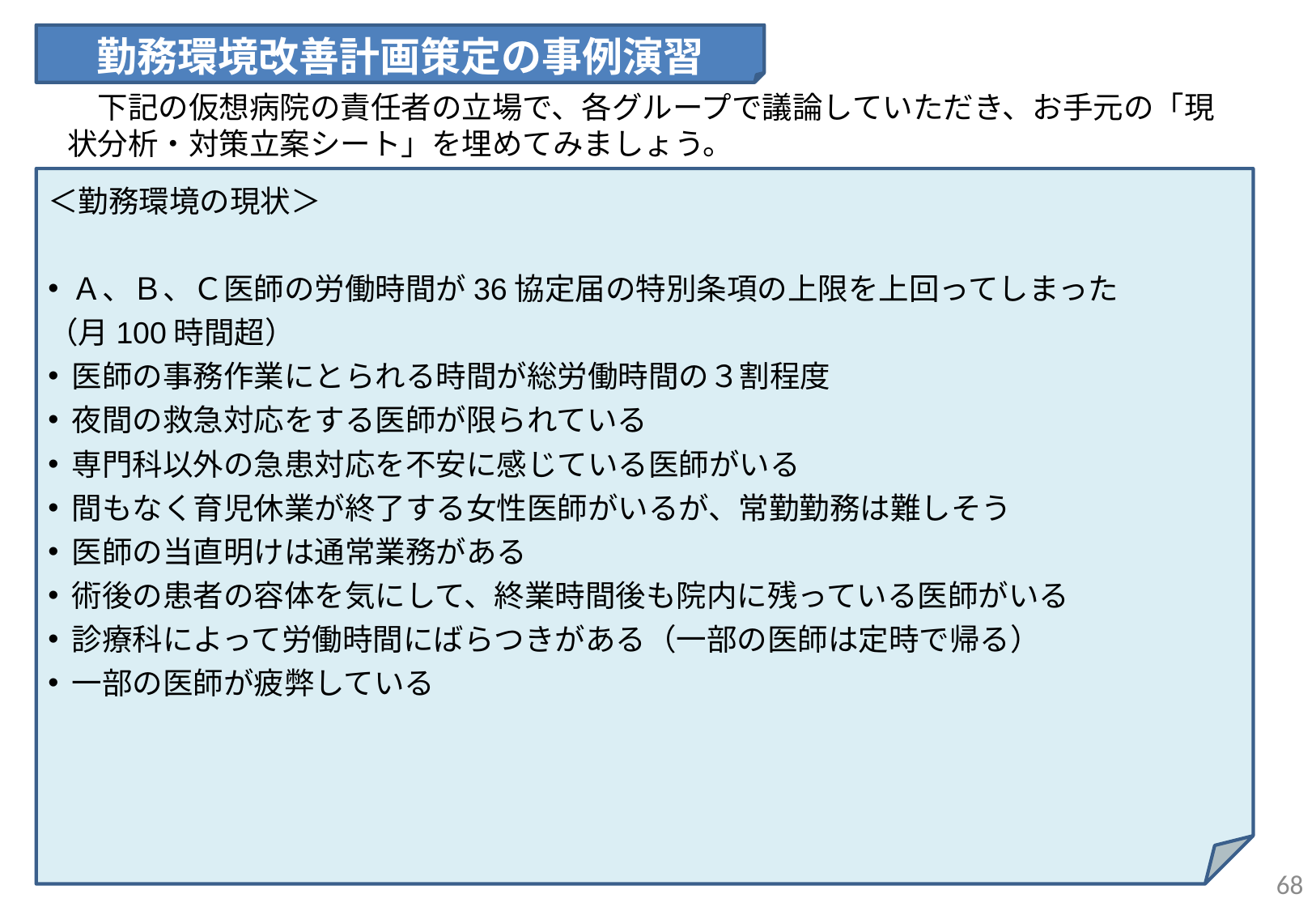

勤務環境改善計画策定の事例演習
　下記の仮想病院の責任者の立場で、各グループで議論していただき、お手元の「現状分析・対策立案シート」を埋めてみましょう。
＜勤務環境の現状＞

Ａ、Ｂ、Ｃ医師の労働時間が36協定届の特別条項の上限を上回ってしまった
（月100時間超）
医師の事務作業にとられる時間が総労働時間の３割程度
夜間の救急対応をする医師が限られている
専門科以外の急患対応を不安に感じている医師がいる
間もなく育児休業が終了する女性医師がいるが、常勤勤務は難しそう
医師の当直明けは通常業務がある
術後の患者の容体を気にして、終業時間後も院内に残っている医師がいる
診療科によって労働時間にばらつきがある（一部の医師は定時で帰る）
一部の医師が疲弊している

68